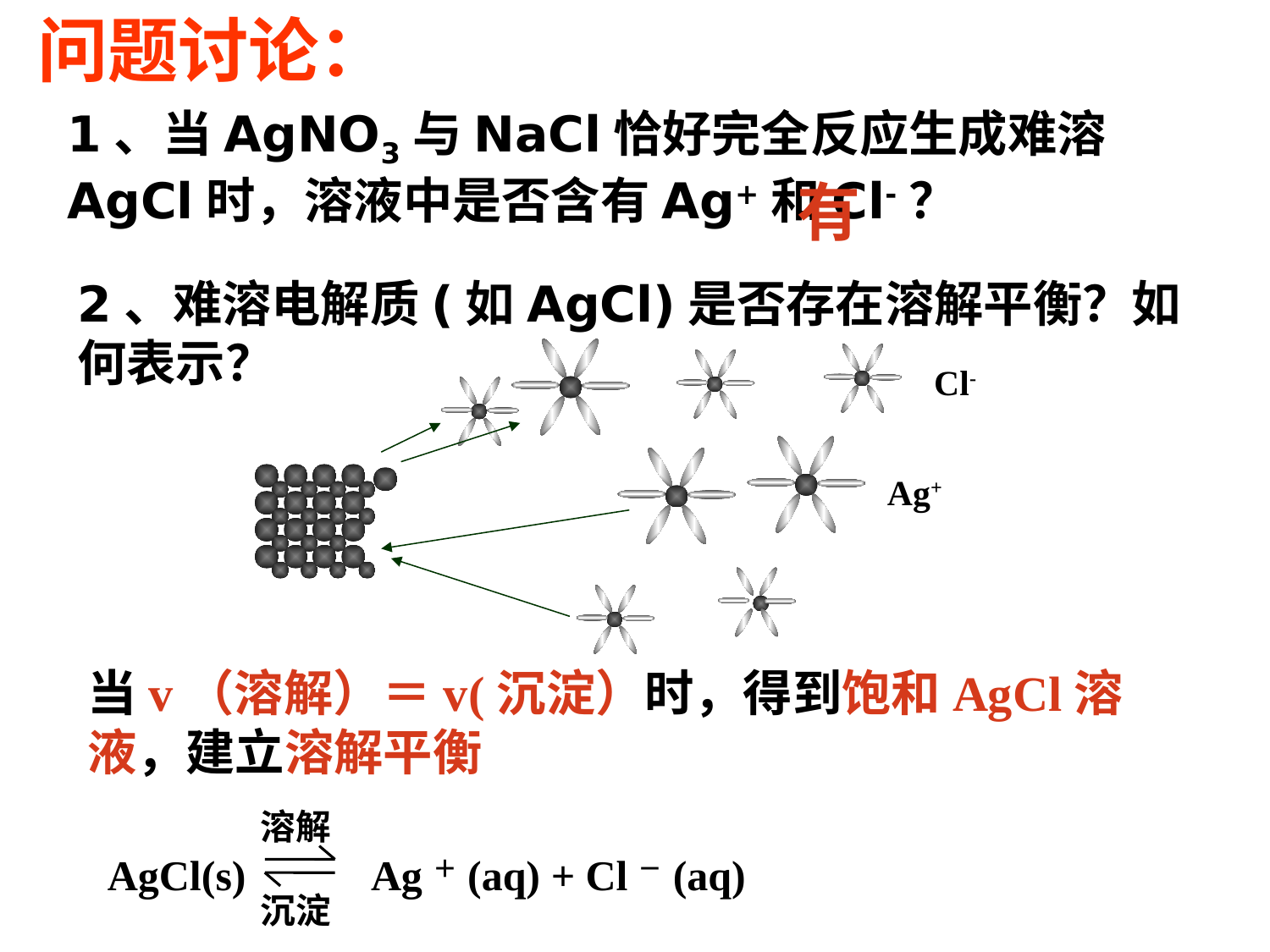

问题讨论：
1、当AgNO3与NaCl恰好完全反应生成难溶AgCl时，溶液中是否含有Ag+和Cl-？
有
2、难溶电解质(如AgCl)是否存在溶解平衡？如何表示？

Cl-
Ag+

当v（溶解）＝v(沉淀）时，得到饱和AgCl溶液，建立溶解平衡
               溶解
AgCl(s)            Ag＋(aq) + Cl－(aq)
               沉淀